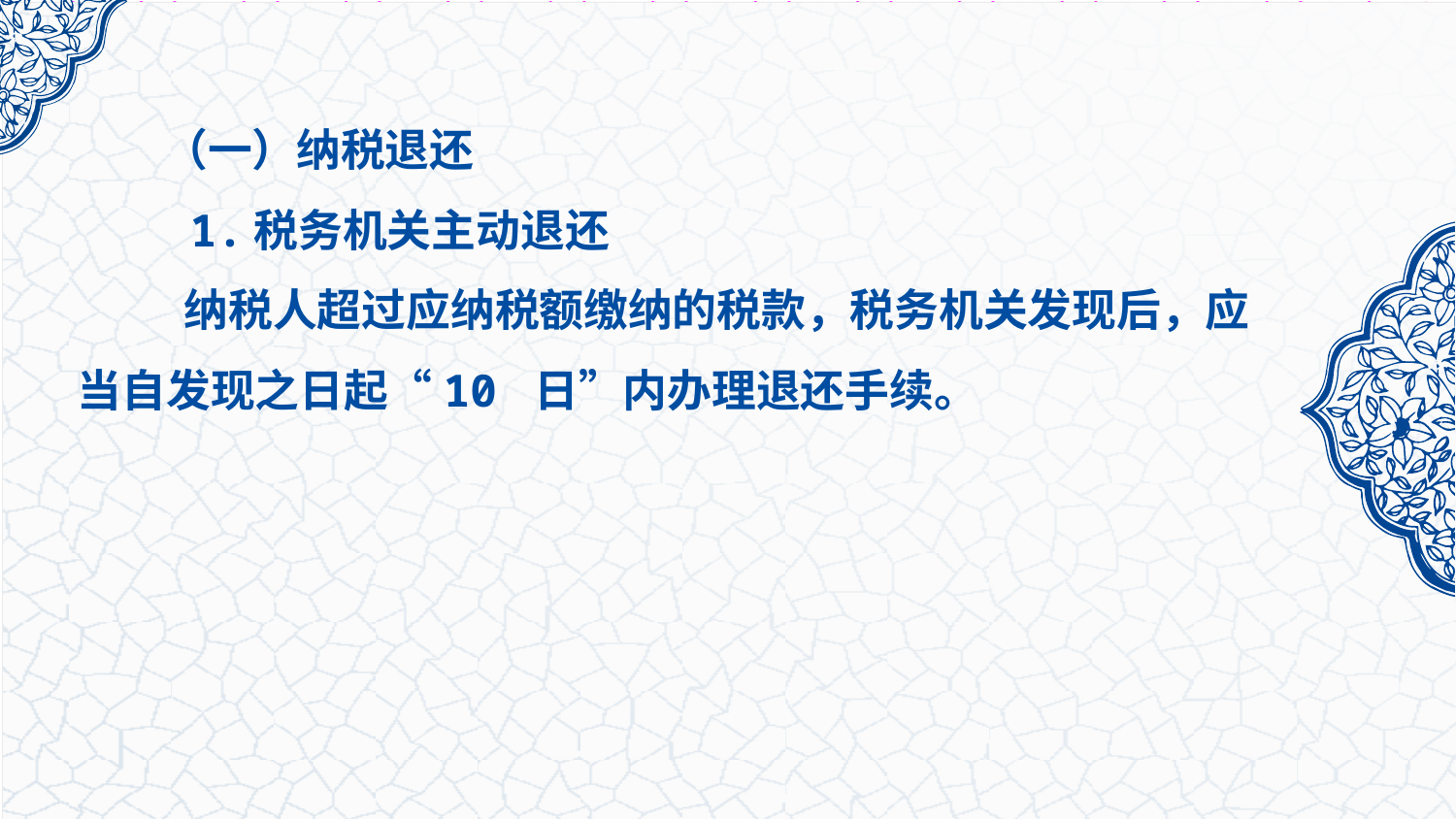

（一）纳税退还
 1.税务机关主动退还
 纳税人超过应纳税额缴纳的税款，税务机关发现后，应当自发现之日起“10 日”内办理退还手续。